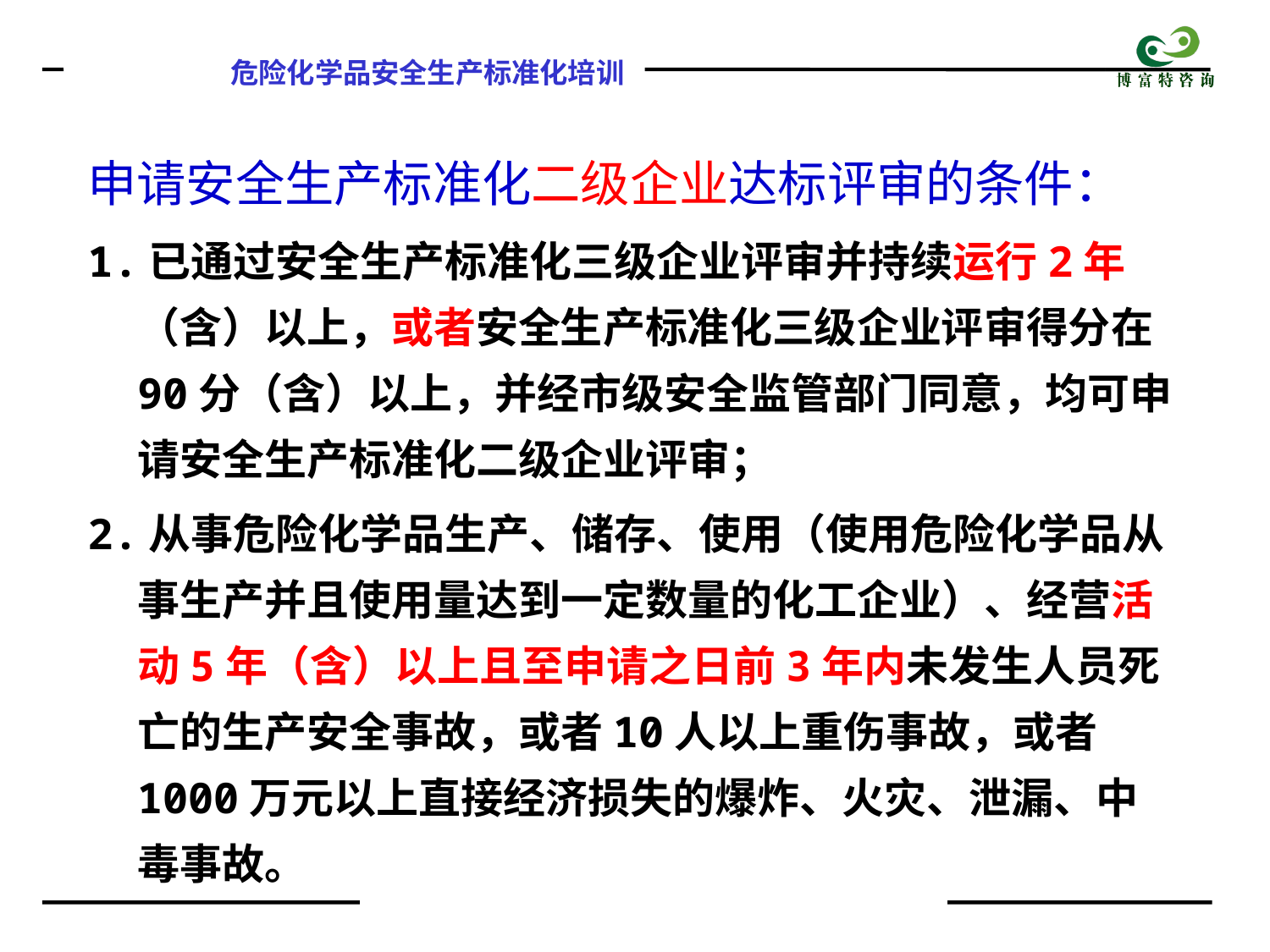

申请安全生产标准化二级企业达标评审的条件：
1.已通过安全生产标准化三级企业评审并持续运行2年（含）以上，或者安全生产标准化三级企业评审得分在90分（含）以上，并经市级安全监管部门同意，均可申请安全生产标准化二级企业评审；
2.从事危险化学品生产、储存、使用（使用危险化学品从事生产并且使用量达到一定数量的化工企业）、经营活动5年（含）以上且至申请之日前3年内未发生人员死亡的生产安全事故，或者10人以上重伤事故，或者1000万元以上直接经济损失的爆炸、火灾、泄漏、中毒事故。